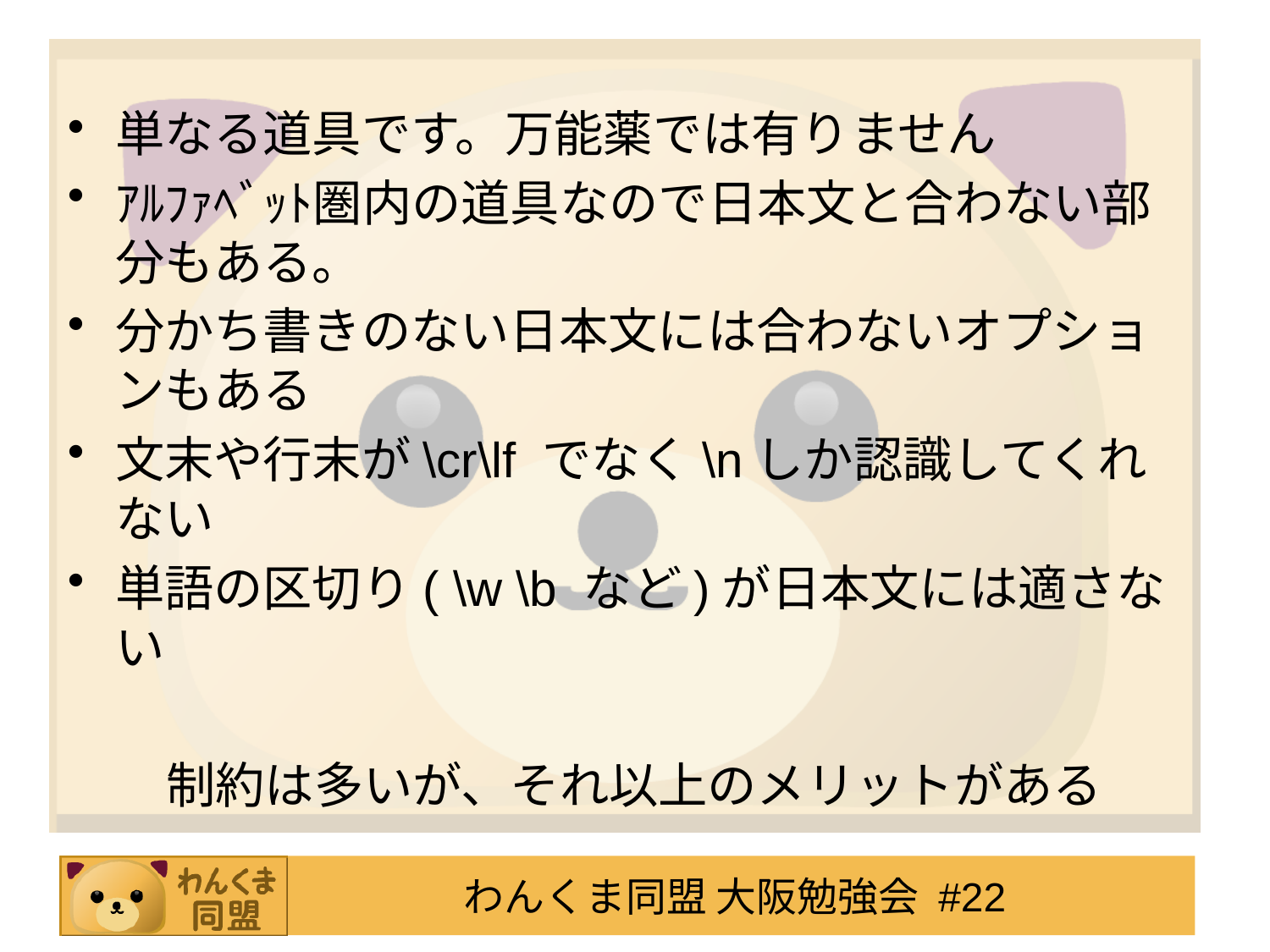

単なる道具です。万能薬では有りません
ｱﾙﾌｧﾍﾞｯﾄ圏内の道具なので日本文と合わない部分もある。
分かち書きのない日本文には合わないオプションもある
文末や行末が\cr\lf でなく\nしか認識してくれない
単語の区切り( \w \b など)が日本文には適さない

　　制約は多いが、それ以上のメリットがある